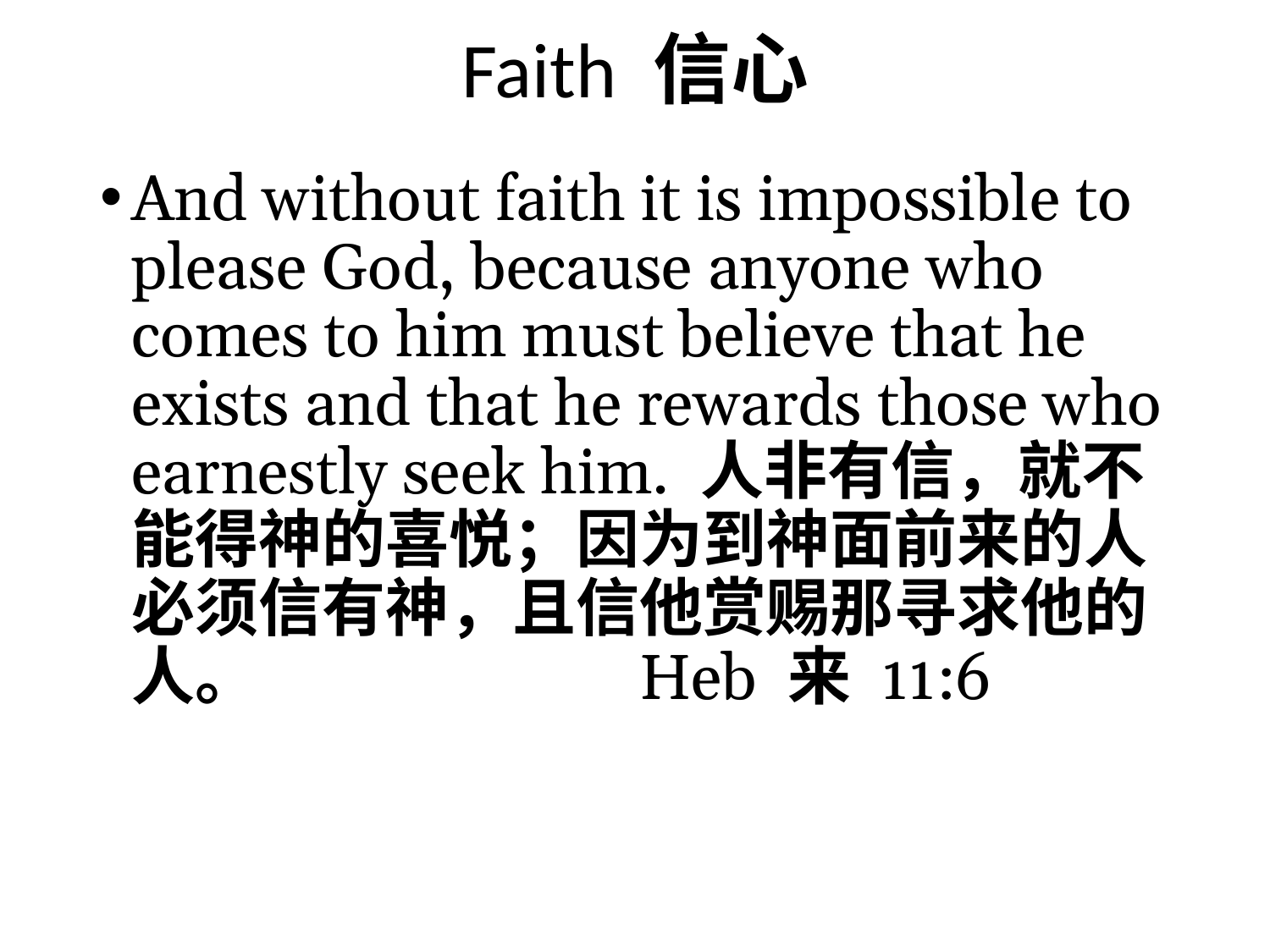

# Faith 信心
And without faith it is impossible to please God, because anyone who comes to him must believe that he exists and that he rewards those who earnestly seek him. 人非有信，就不能得神的喜悦；因为到神面前来的人必须信有神，且信他赏赐那寻求他的人。			Heb 来 11:6